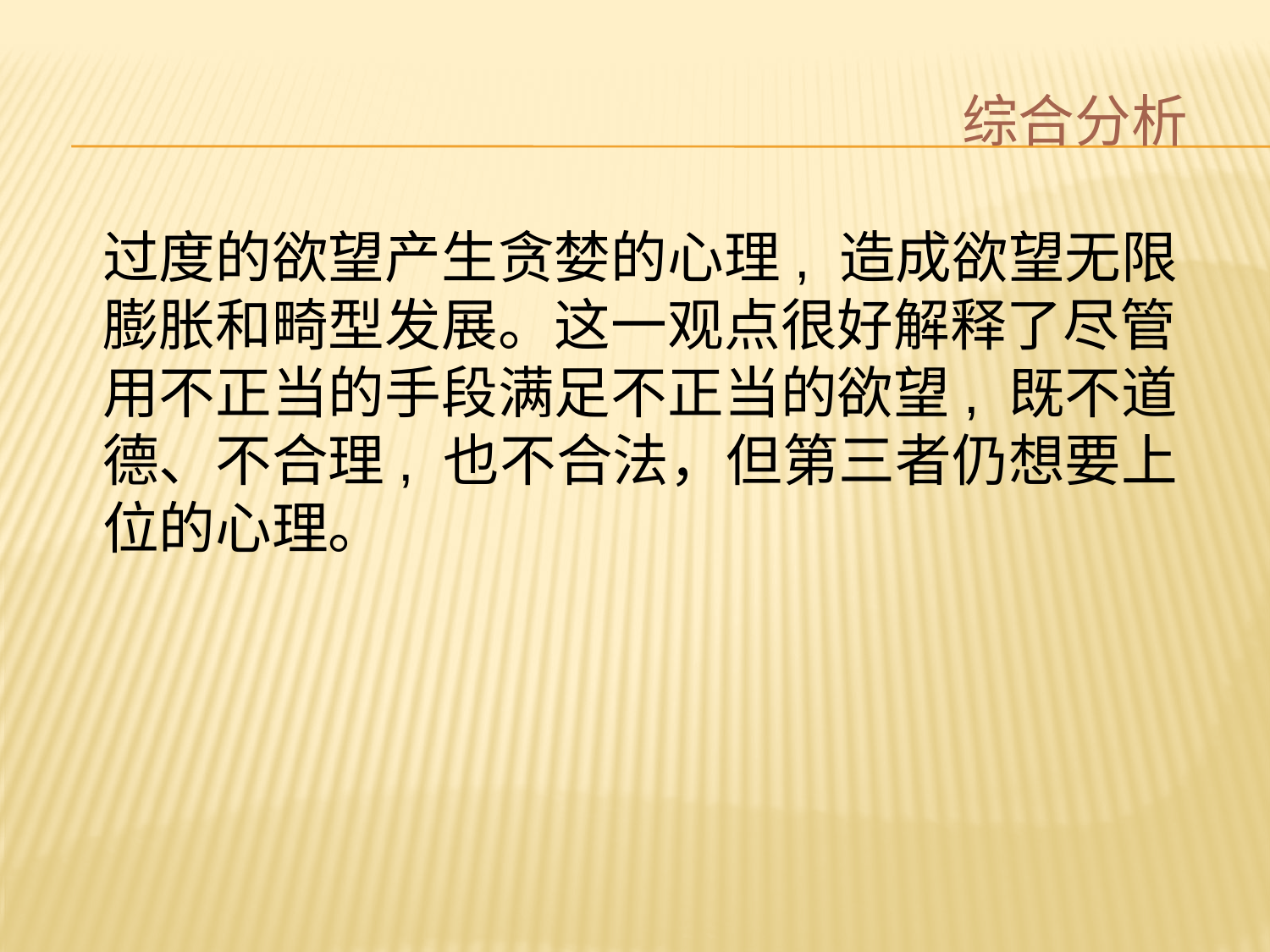

#
综合分析
过度的欲望产生贪婪的心理, 造成欲望无限膨胀和畸型发展。这一观点很好解释了尽管用不正当的手段满足不正当的欲望, 既不道德、不合理, 也不合法，但第三者仍想要上位的心理。